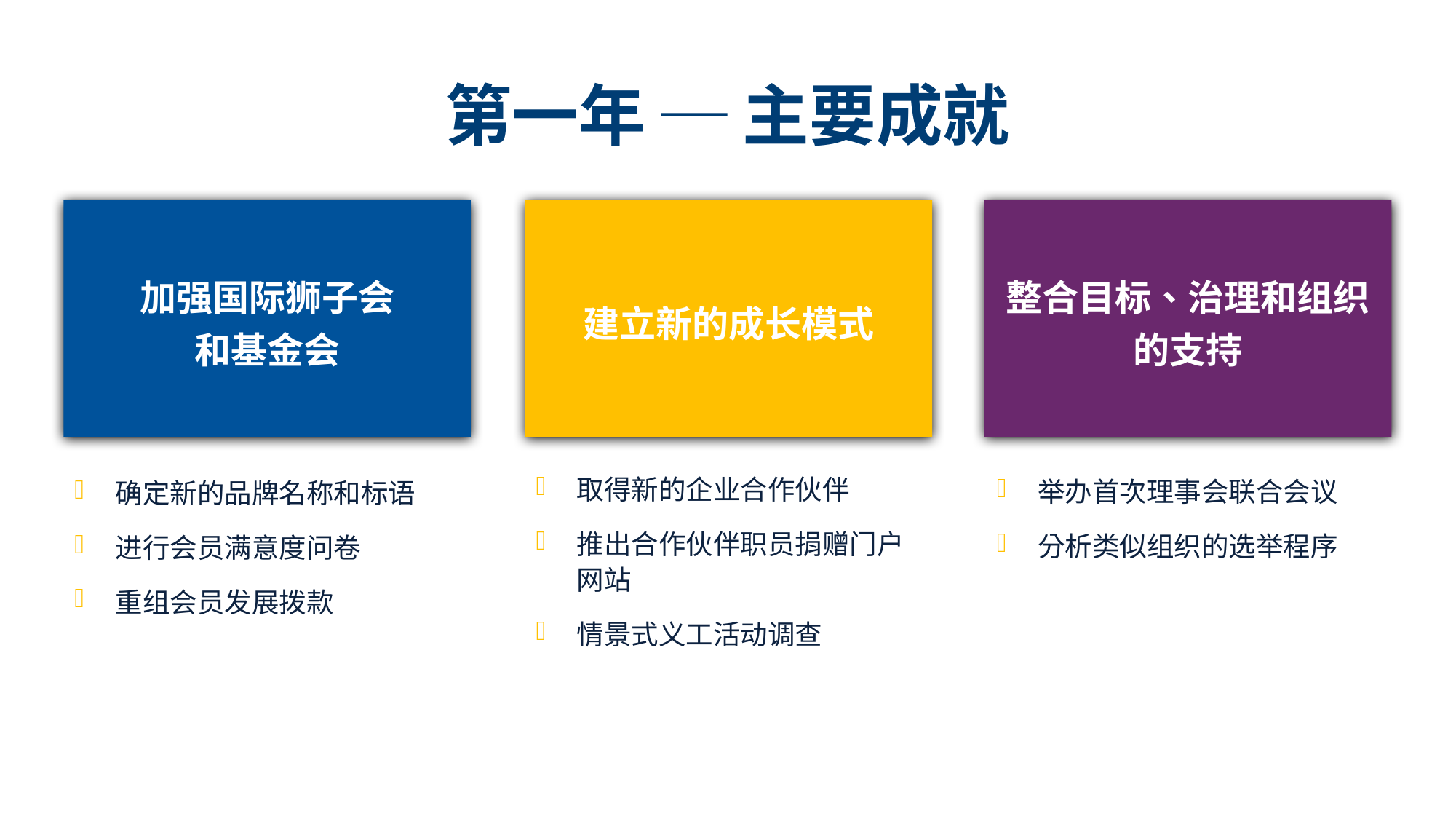

# 第一年 ─ 主要成就
加强国际狮子会
和基金会
建立新的成长模式
整合目标、治理和组织的支持
取得新的企业合作伙伴
推出合作伙伴职员捐赠门户网站
情景式义工活动调查
举办首次理事会联合会议
分析类似组织的选举程序
确定新的品牌名称和标语
进行会员满意度问卷
重组会员发展拨款